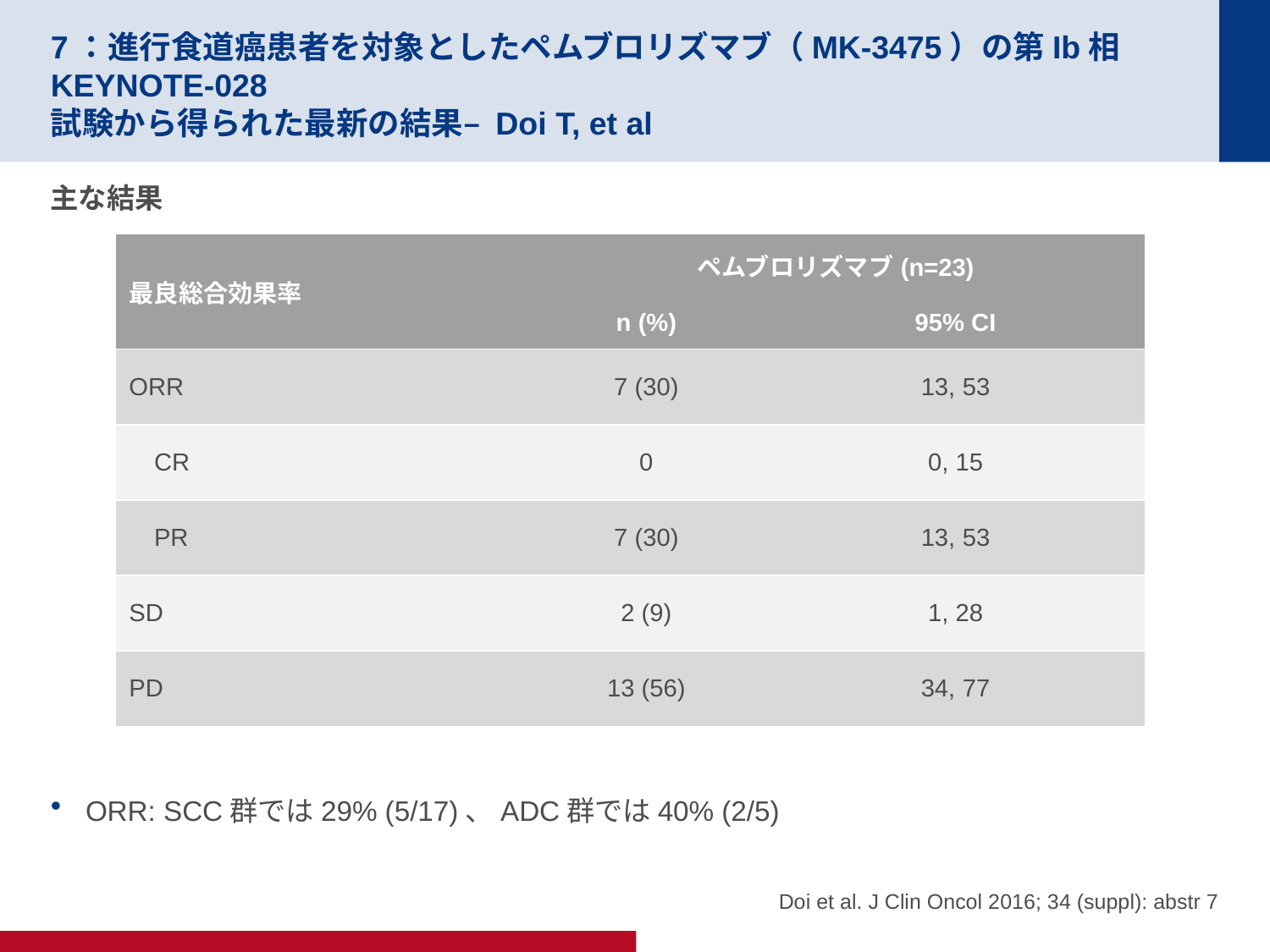

# 7：進行食道癌患者を対象としたペムブロリズマブ（MK-3475）の第Ib相KEYNOTE-028 試験から得られた最新の結果– Doi T, et al
主な結果

ORR: SCC群では29% (5/17)、ADC群では40% (2/5)
| 最良総合効果率 | ペムブロリズマブ(n=23) |  |
| --- | --- | --- |
|  | n (%) | 95% CI |
| ORR | 7 (30) | 13, 53 |
| CR | 0 | 0, 15 |
| PR | 7 (30) | 13, 53 |
| SD | 2 (9) | 1, 28 |
| PD | 13 (56) | 34, 77 |
Doi et al. J Clin Oncol 2016; 34 (suppl): abstr 7